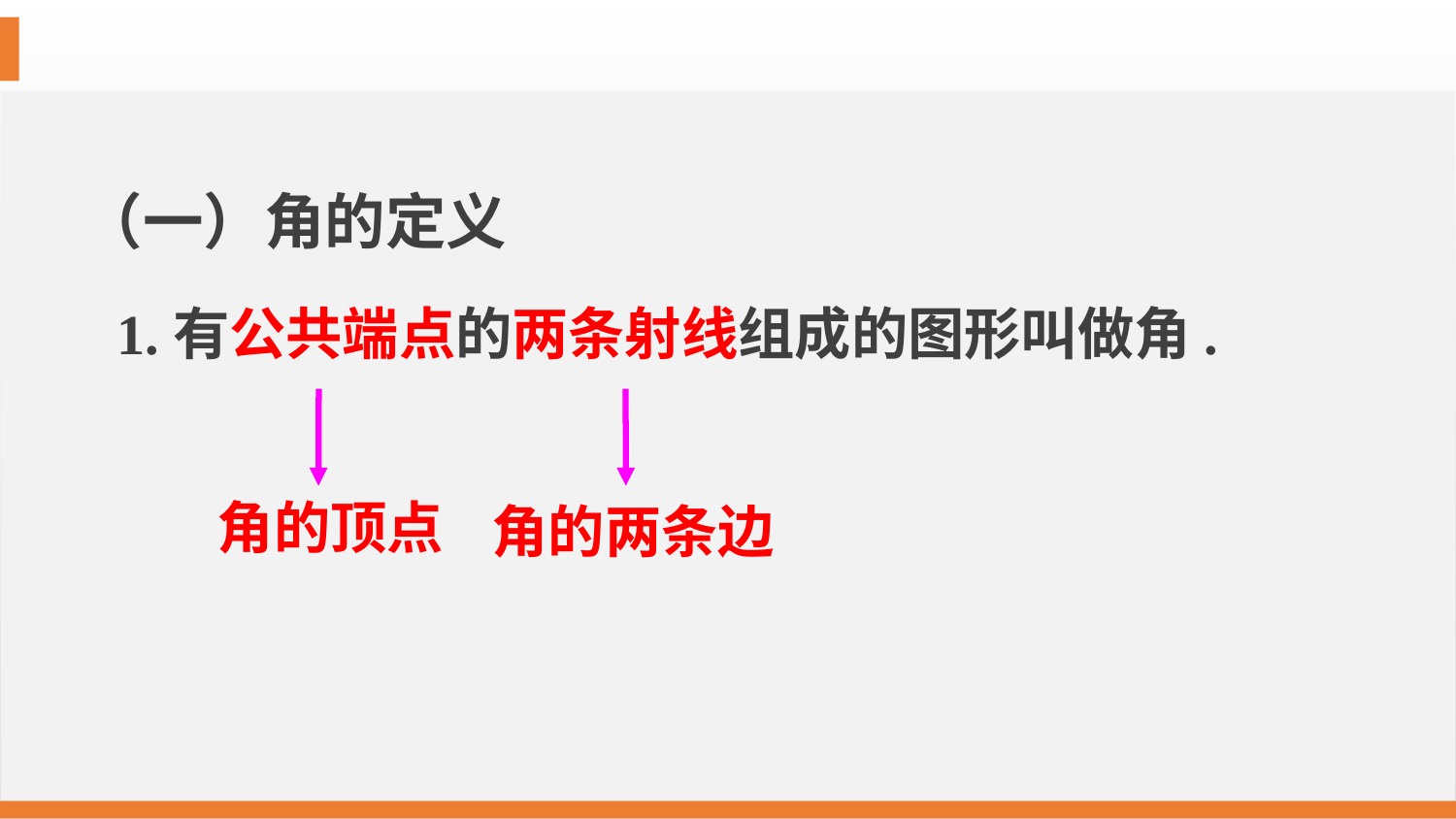

（一）角的定义
1.有公共端点的两条射线组成的图形叫做角.

角的顶点
角的两条边